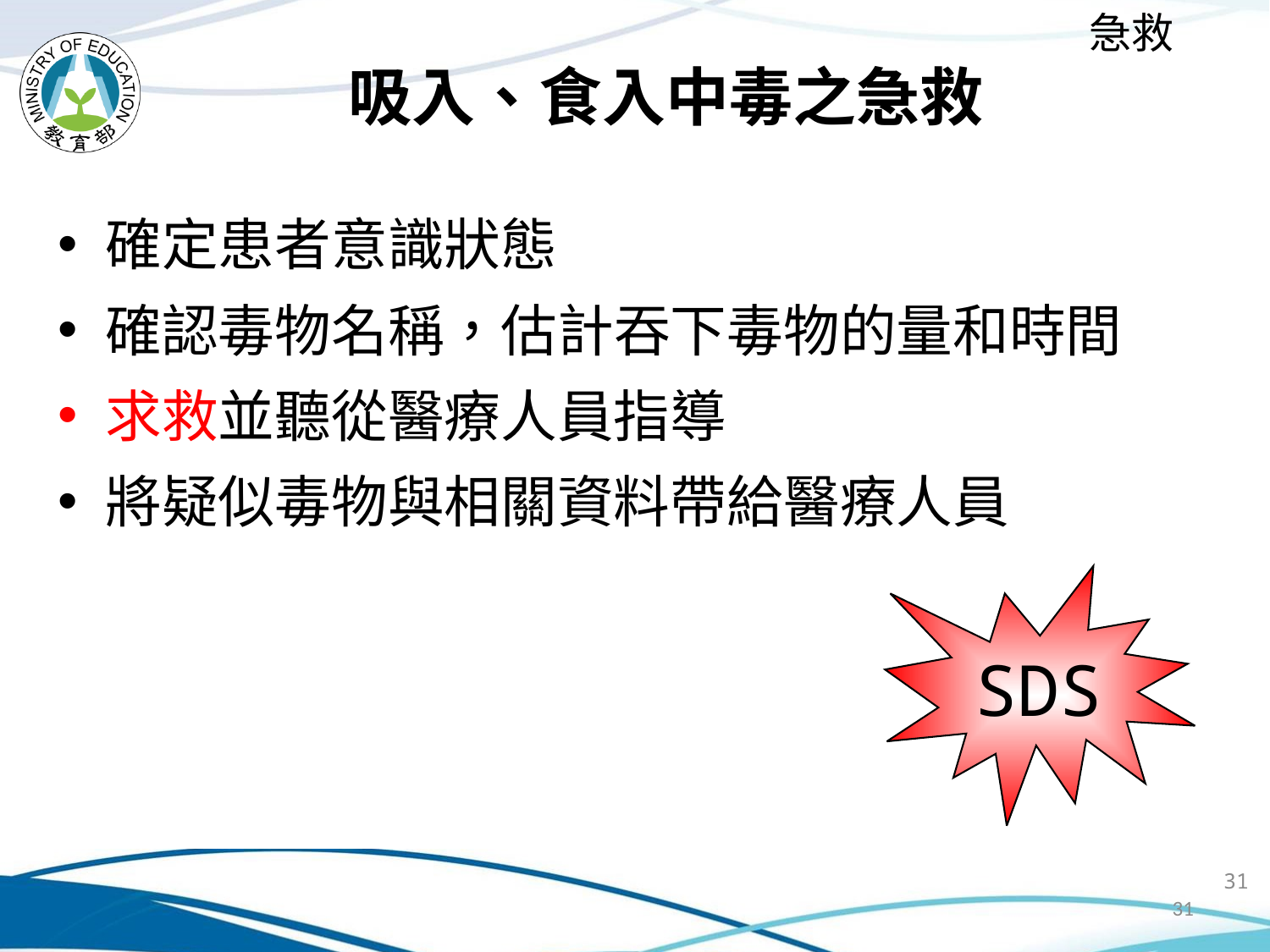

急救
吸入、食入中毒之急救
確定患者意識狀態
確認毒物名稱，估計吞下毒物的量和時間
求救並聽從醫療人員指導
將疑似毒物與相關資料帶給醫療人員
SDS
31
31